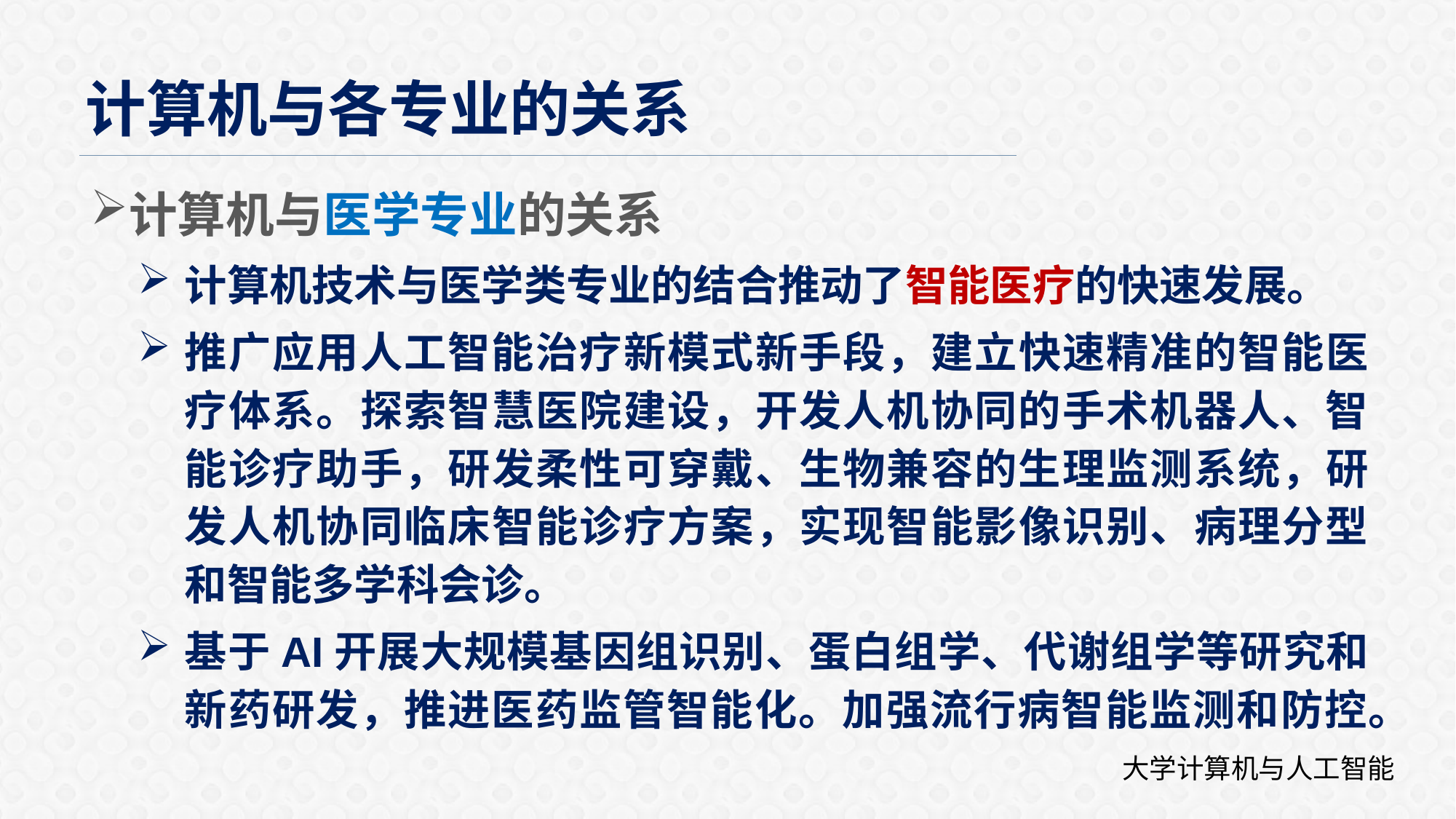

计算机与各专业的关系
计算机与医学专业的关系
计算机技术与医学类专业的结合推动了智能医疗的快速发展。
推广应用人工智能治疗新模式新手段，建立快速精准的智能医疗体系。探索智慧医院建设，开发人机协同的手术机器人、智能诊疗助手，研发柔性可穿戴、生物兼容的生理监测系统，研发人机协同临床智能诊疗方案，实现智能影像识别、病理分型和智能多学科会诊。
基于AI开展大规模基因组识别、蛋白组学、代谢组学等研究和新药研发，推进医药监管智能化。加强流行病智能监测和防控。